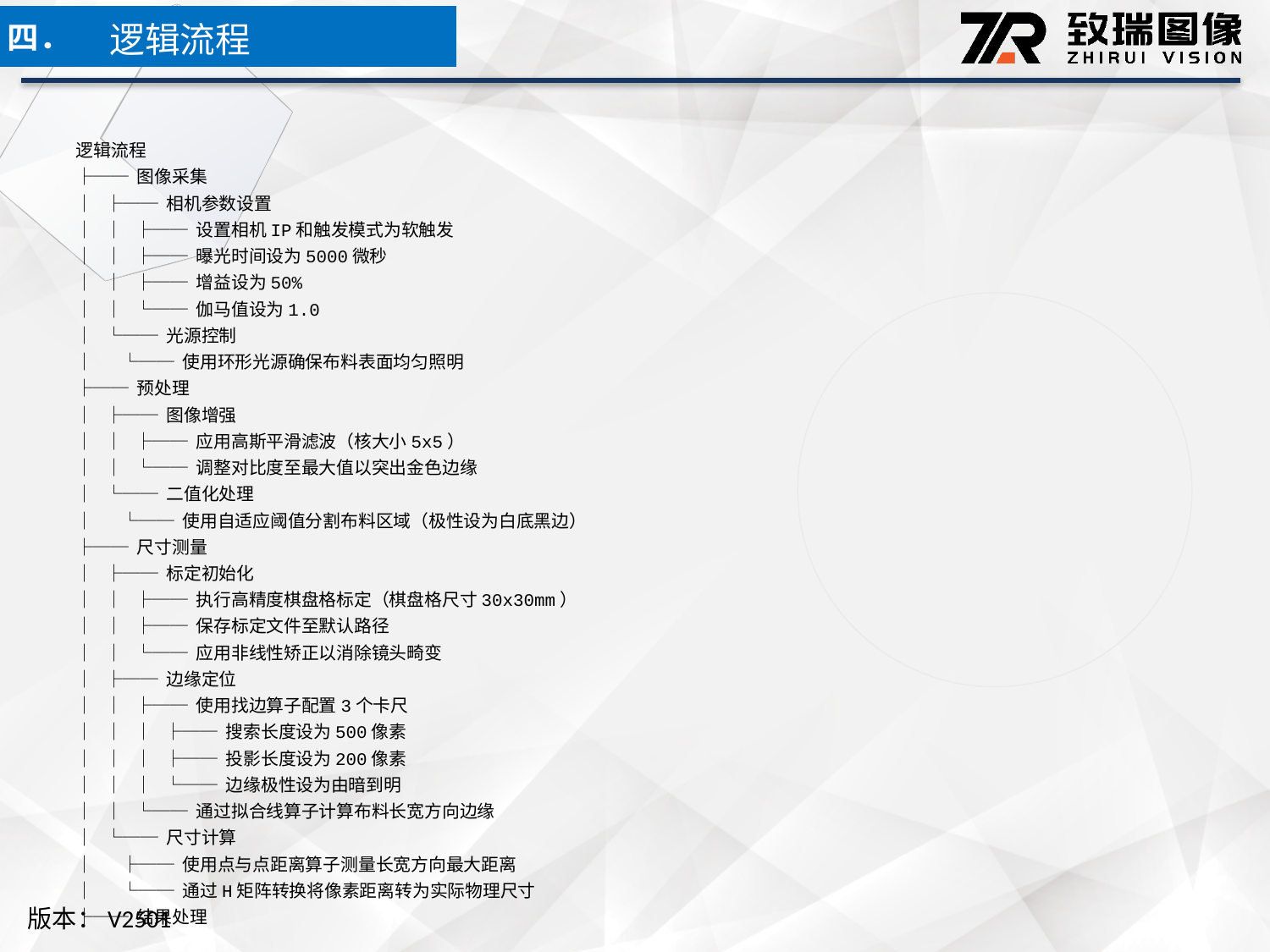

逻辑流程
四．

逻辑流程
├── 图像采集
│   ├── 相机参数设置
│   │   ├── 设置相机IP和触发模式为软触发
│   │   ├── 曝光时间设为5000微秒
│   │   ├── 增益设为50%
│   │   └── 伽马值设为1.0
│   └── 光源控制
│       └── 使用环形光源确保布料表面均匀照明
├── 预处理
│   ├── 图像增强
│   │   ├── 应用高斯平滑滤波（核大小5x5）
│   │   └── 调整对比度至最大值以突出金色边缘
│   └── 二值化处理
│       └── 使用自适应阈值分割布料区域（极性设为白底黑边）
├── 尺寸测量
│   ├── 标定初始化
│   │   ├── 执行高精度棋盘格标定（棋盘格尺寸30x30mm）
│   │   ├── 保存标定文件至默认路径
│   │   └── 应用非线性矫正以消除镜头畸变
│   ├── 边缘定位
│   │   ├── 使用找边算子配置3个卡尺
│   │   │   ├── 搜索长度设为500像素
│   │   │   ├── 投影长度设为200像素
│   │   │   └── 边缘极性设为由暗到明
│   │   └── 通过拟合线算子计算布料长宽方向边缘
│   └── 尺寸计算
│       ├── 使用点与点距离算子测量长宽方向最大距离
│       └── 通过H矩阵转换将像素距离转为实际物理尺寸
├── 结果处理